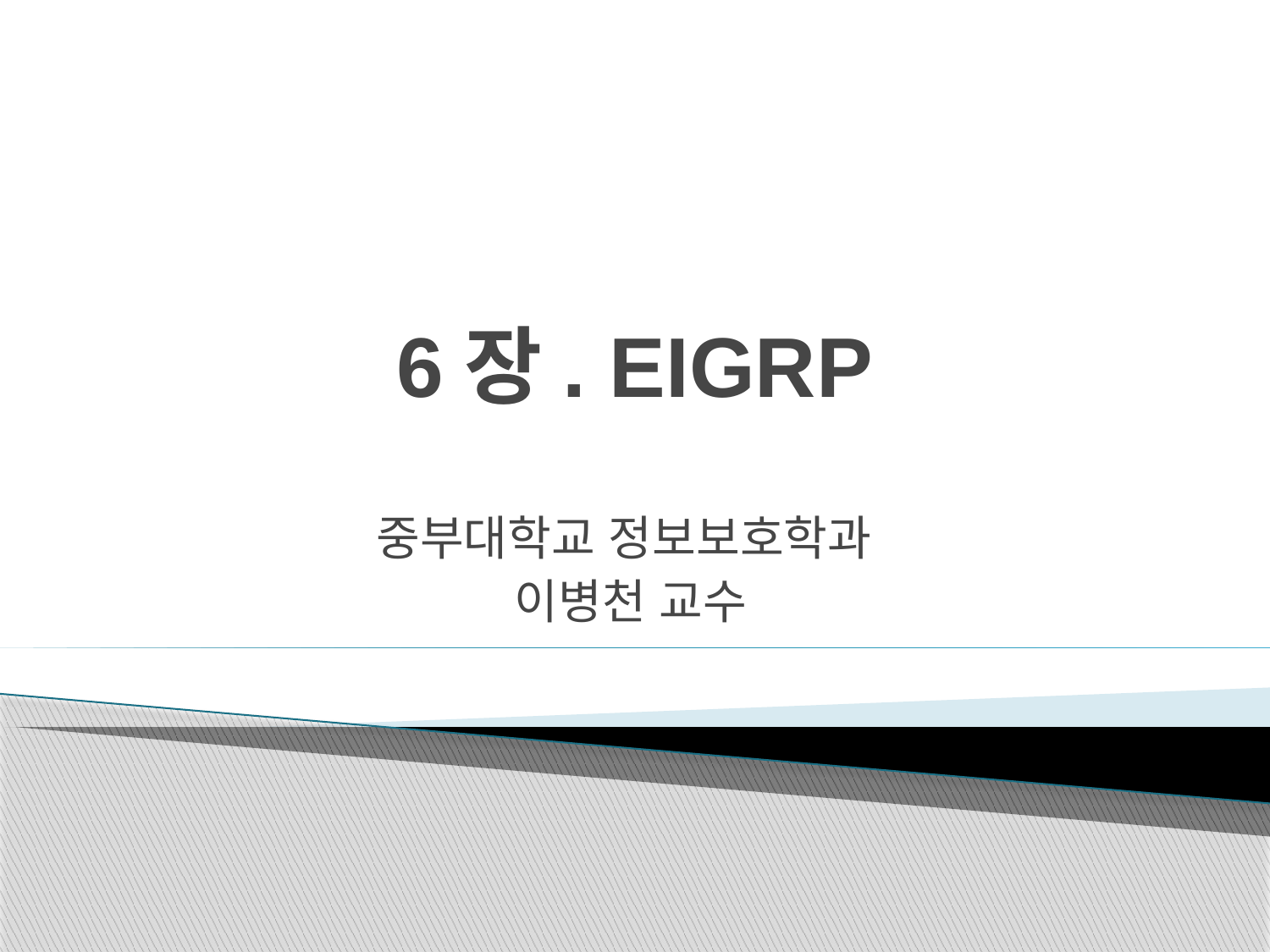

# 6장. EIGRP
중부대학교 정보보호학과
이병천 교수